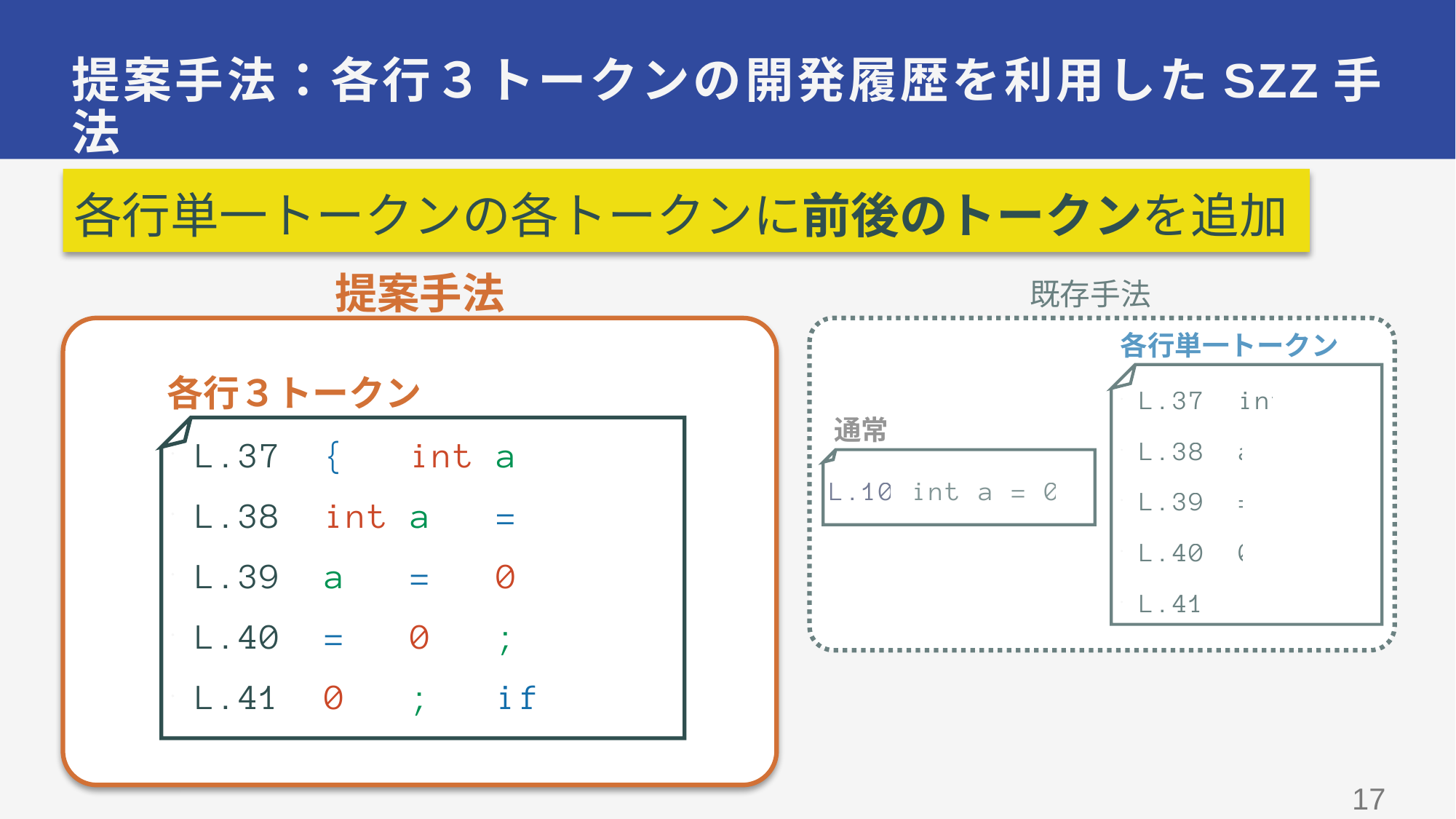

# 提案手法：各行３トークンの開発履歴を利用したSZZ手法

各行単一トークンの各トークンに前後のトークンを追加
提案手法
既存手法

各行単一トークン

 L.37  int
 L.38  a
 L.39  =
 L.40  0
 L.41  ;
各行３トークン

 L.37  {   int a
 L.38  int a   =
 L.39  a   =   0
 L.40  =   0   ;
 L.41  0   ;   if
通常

L.10 int a = 0;
17